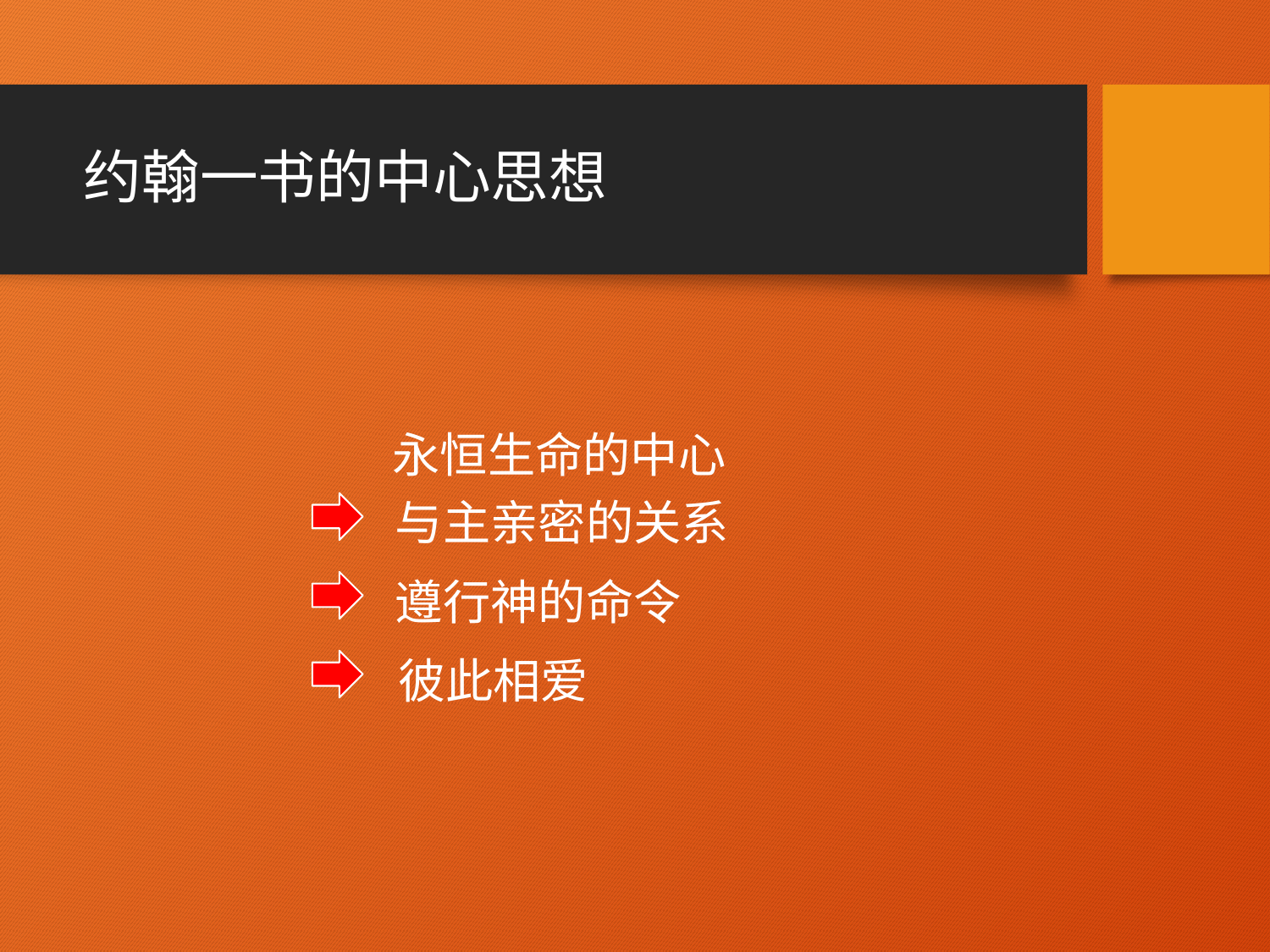

# 约翰一书的中心思想
永恒生命的中心
与主亲密的关系

遵行神的命令

彼此相爱